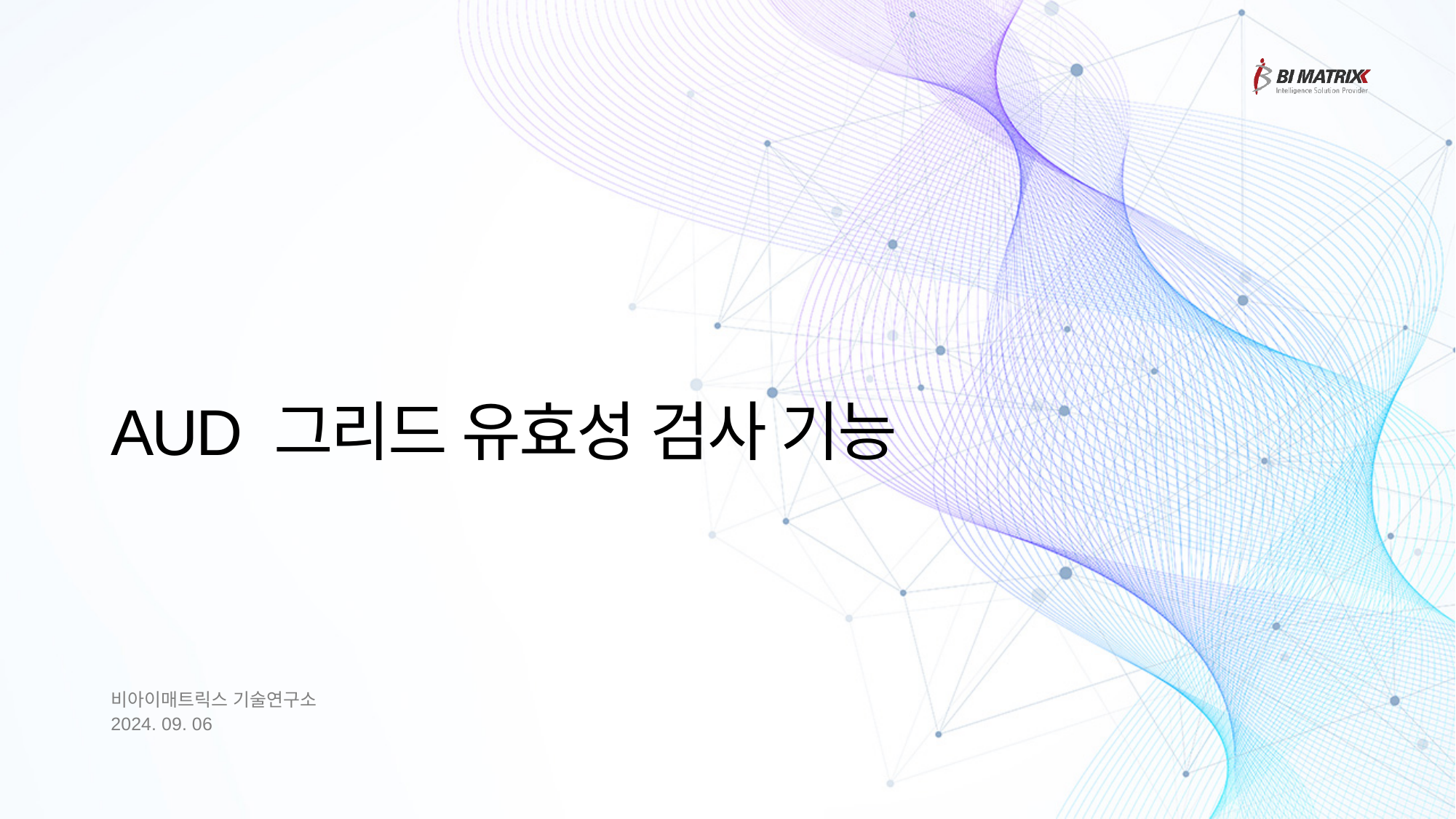

# AUD 그리드 유효성 검사 기능

비아이매트릭스 기술연구소
2024. 09. 06